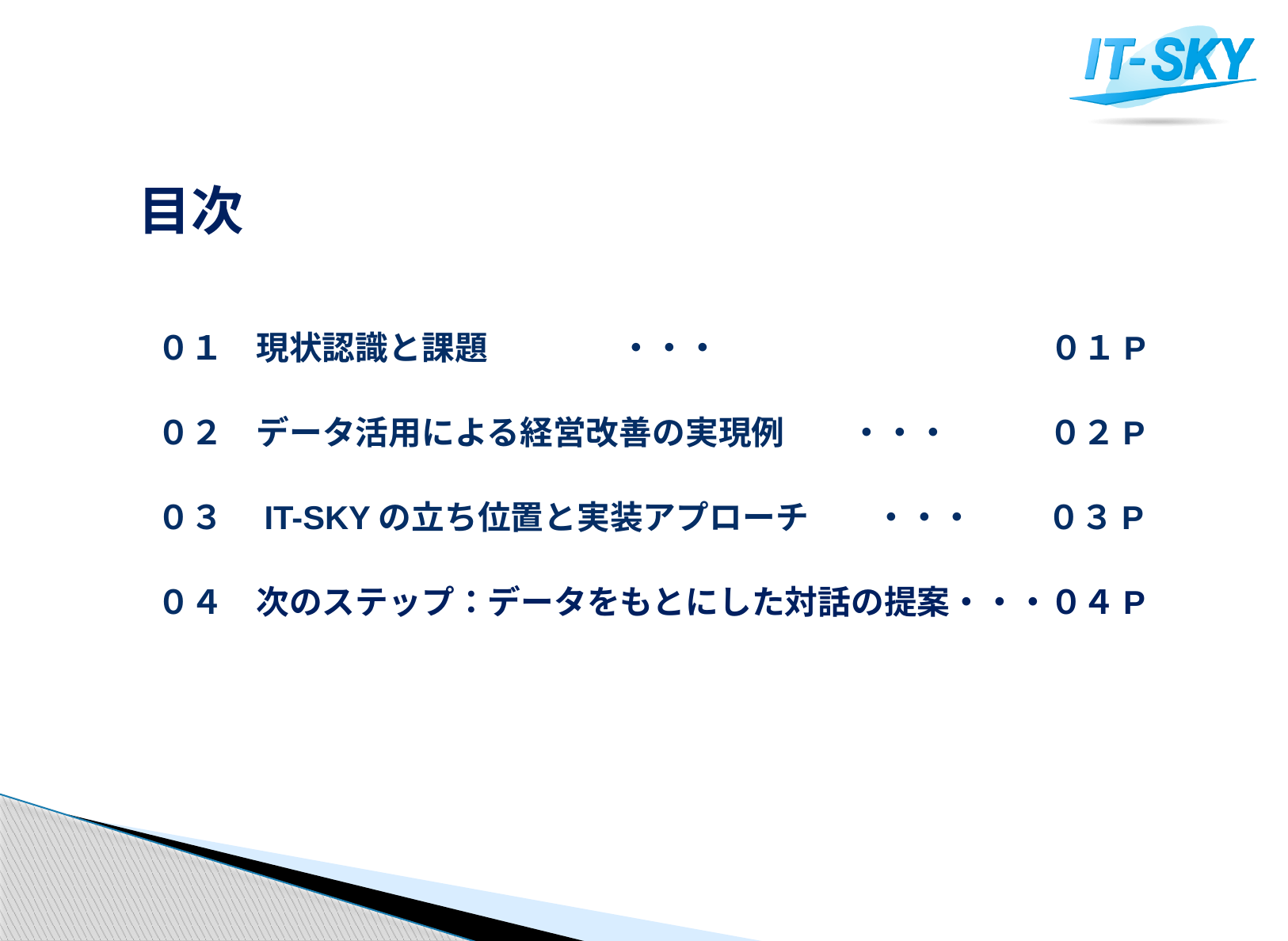

目次
０１　現状認識と課題　　　　・・・　　　　　　　　　　０１P

０２　データ活用による経営改善の実現例　　・・・　　　０２P

０３　IT-SKYの立ち位置と実装アプローチ　　・・・　 　０３P

０４　次のステップ：データをもとにした対話の提案・・・０４P